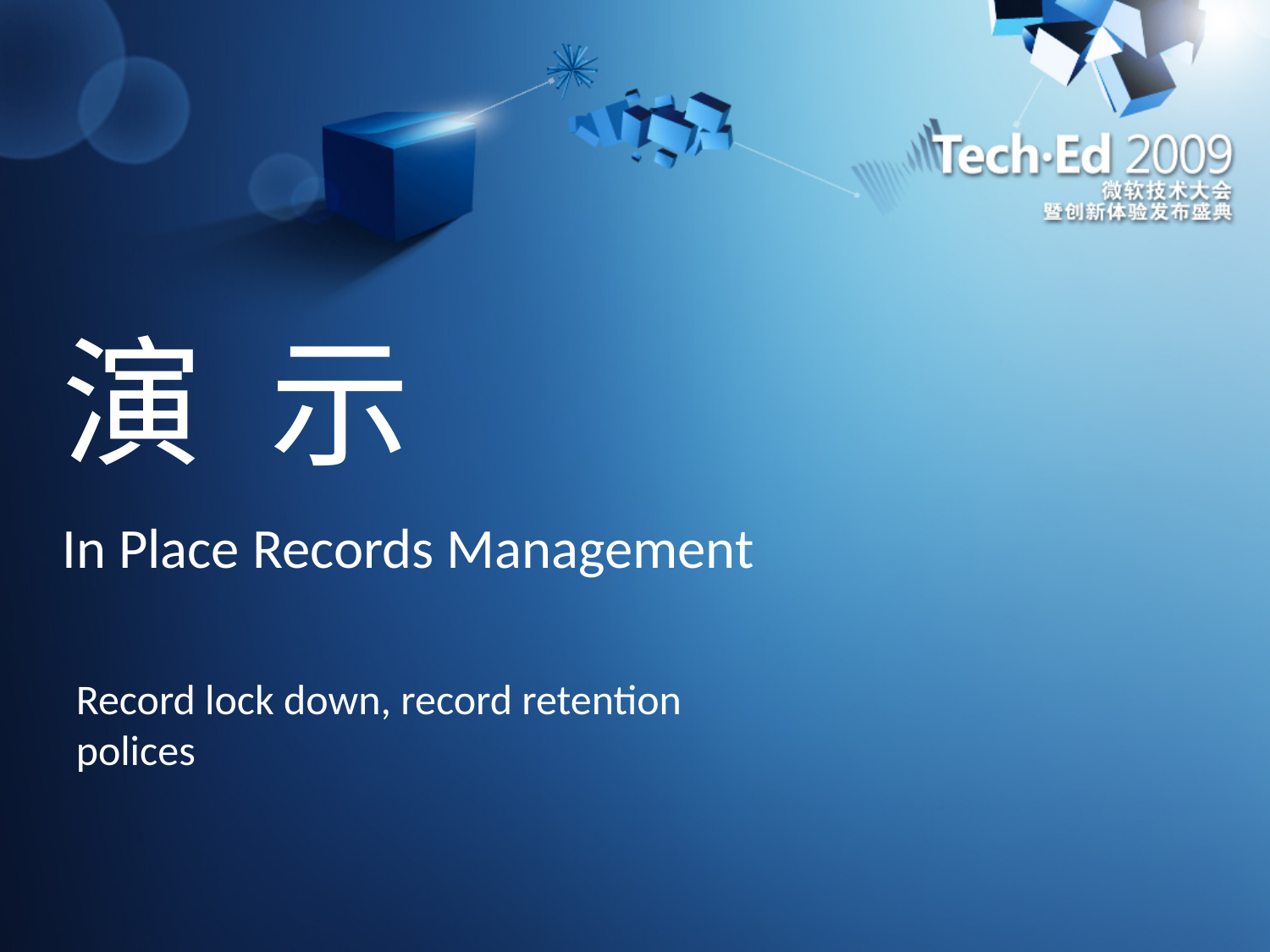

# 演 示
In Place Records Management
Record lock down, record retention polices